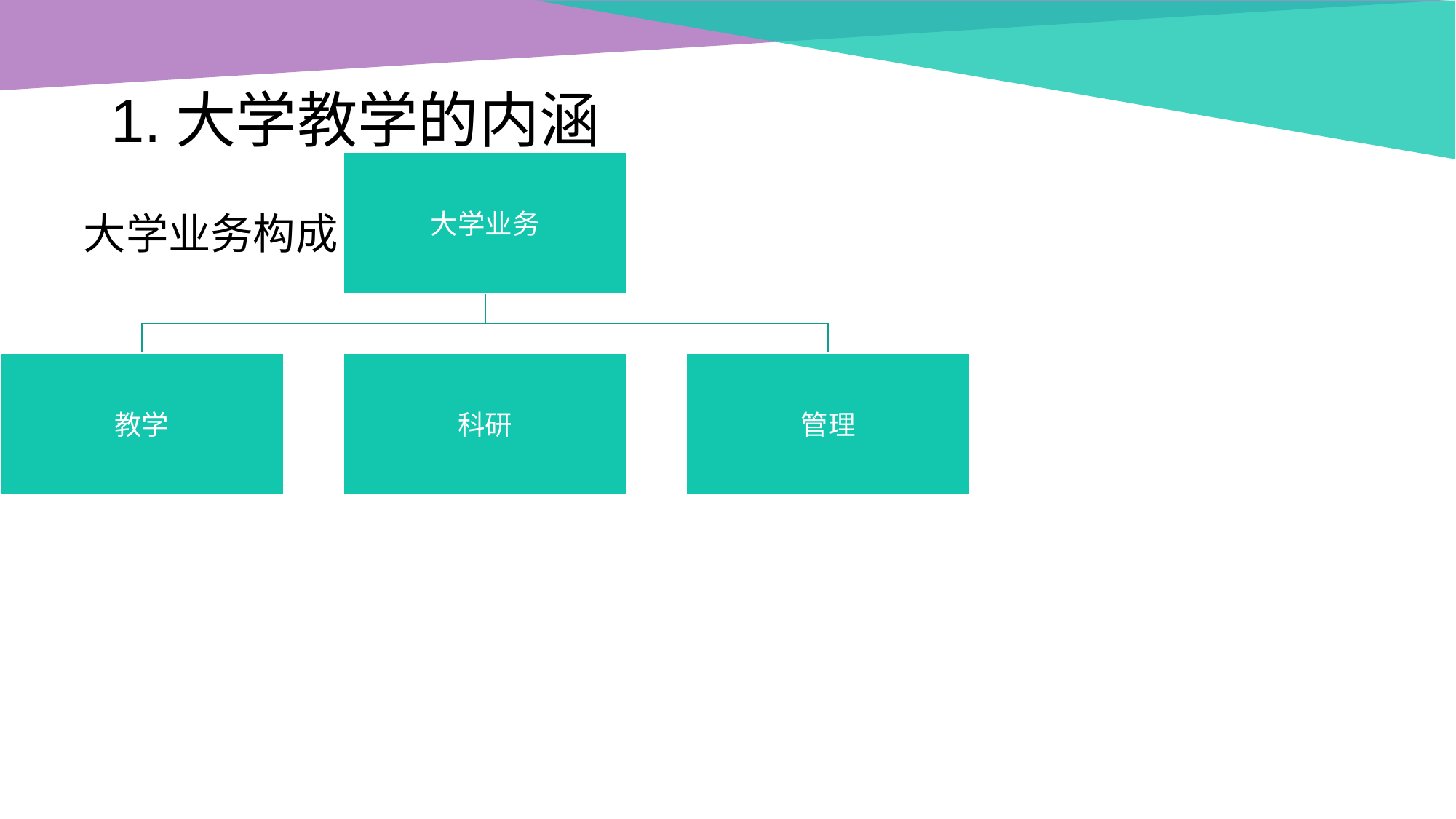

1.大学教学的内涵
大学业务
教学
科研
管理
大学业务
教学
科研
管理
大学业务构成